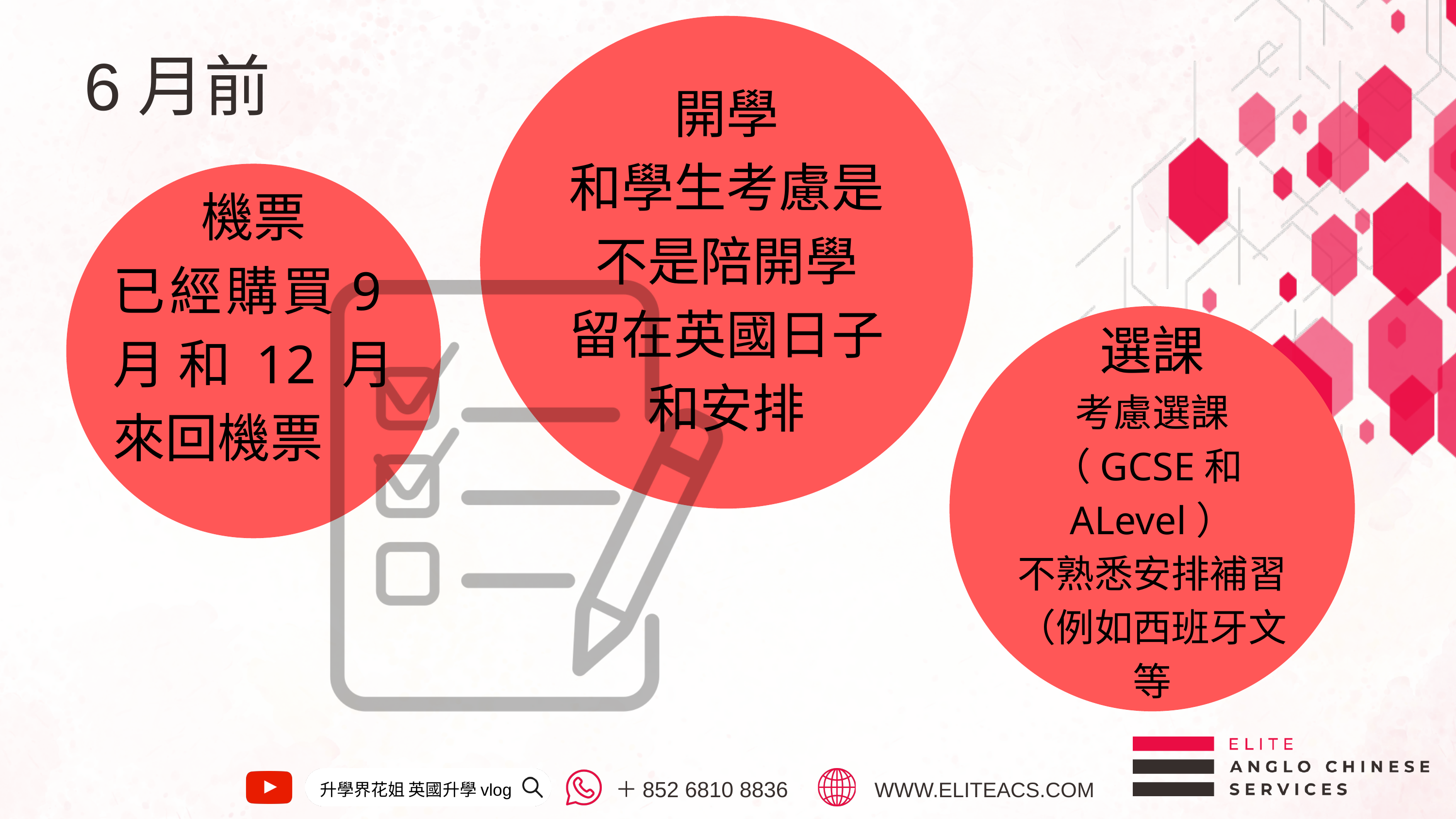

6月前
開學
和學生考慮是不是陪開學
留在英國日子和安排

機票
已經購買9月和12月來回機票

選課
考慮選課（GCSE和ALevel）
不熟悉安排補習（例如西班牙文等

升學界花姐 英國升學vlog

WWW.ELITEACS.COM

＋852 6810 8836